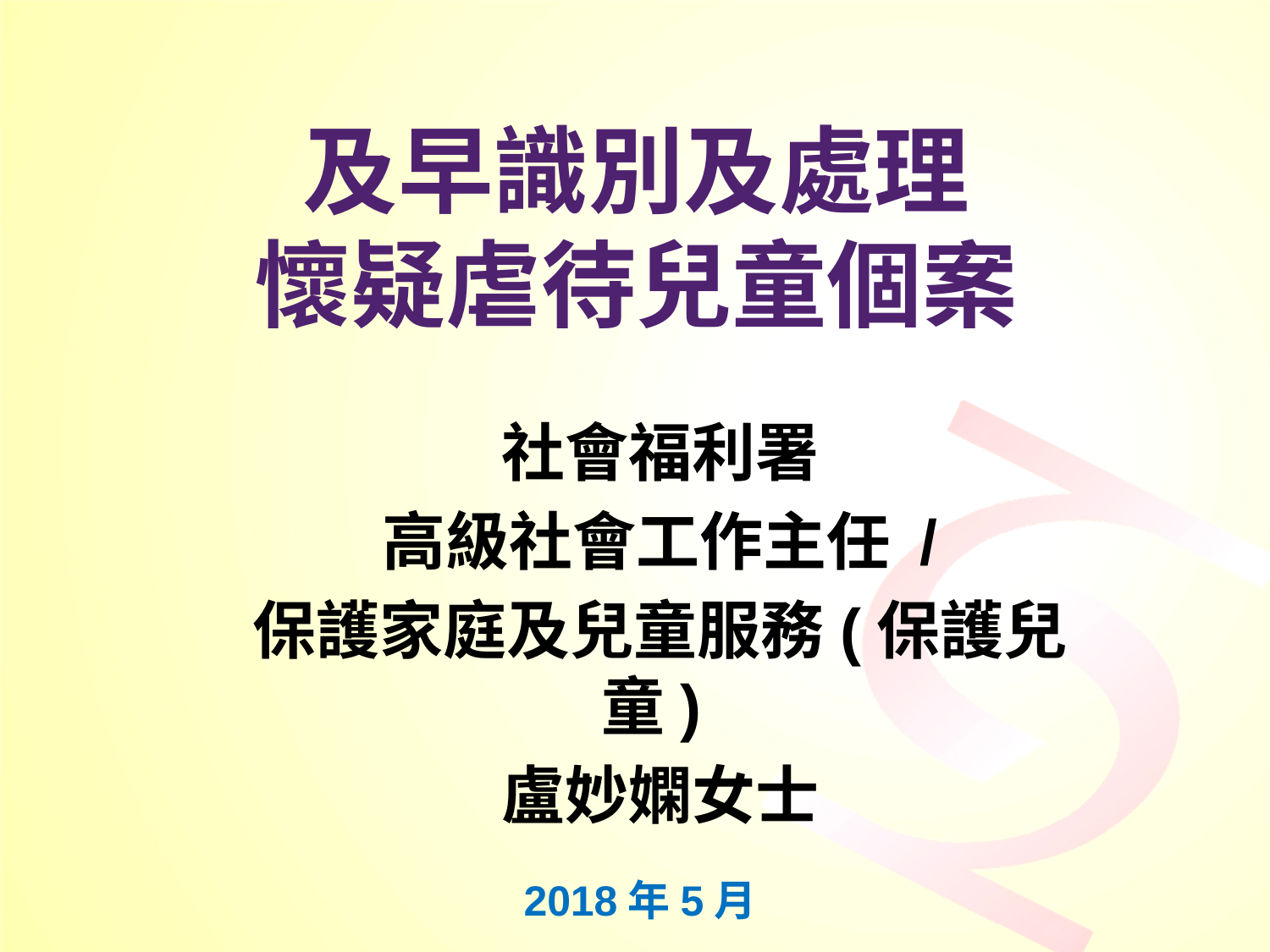

# 及早識別及處理 懷疑虐待兒童個案
社會福利署
高級社會工作主任 /
保護家庭及兒童服務(保護兒童)
盧妙嫻女士
2018年5月